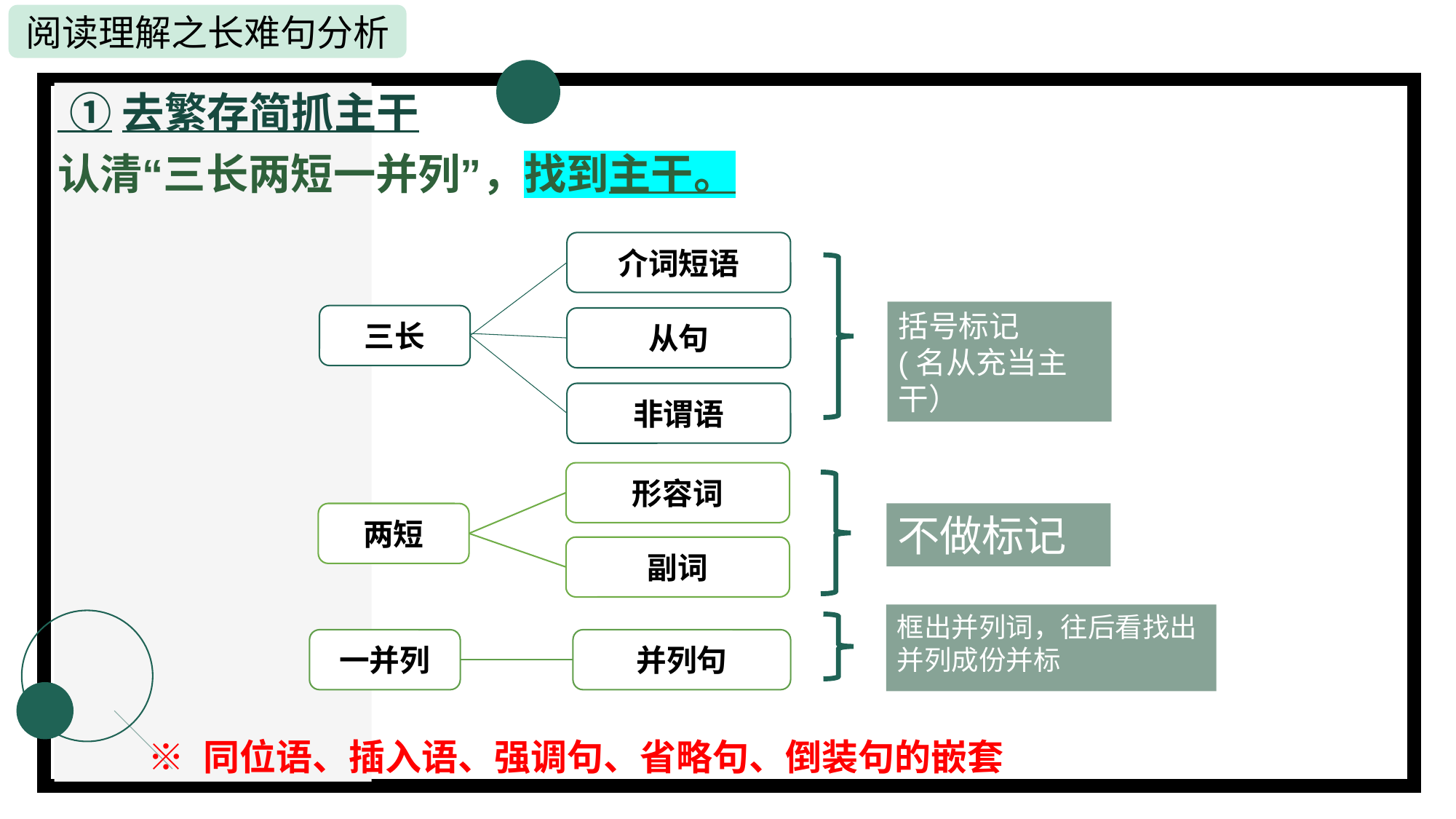

①去繁存简抓主干
认清“三长两短一并列”，找到主干。
介词短语
从句
非谓语

括号标记
(名从充当主干）

不做标记
框出并列词，往后看找出并列成份并标🔺

三长
形容词
副词
两短
一并列
并列句
※ 同位语、插入语、强调句、省略句、倒装句的嵌套